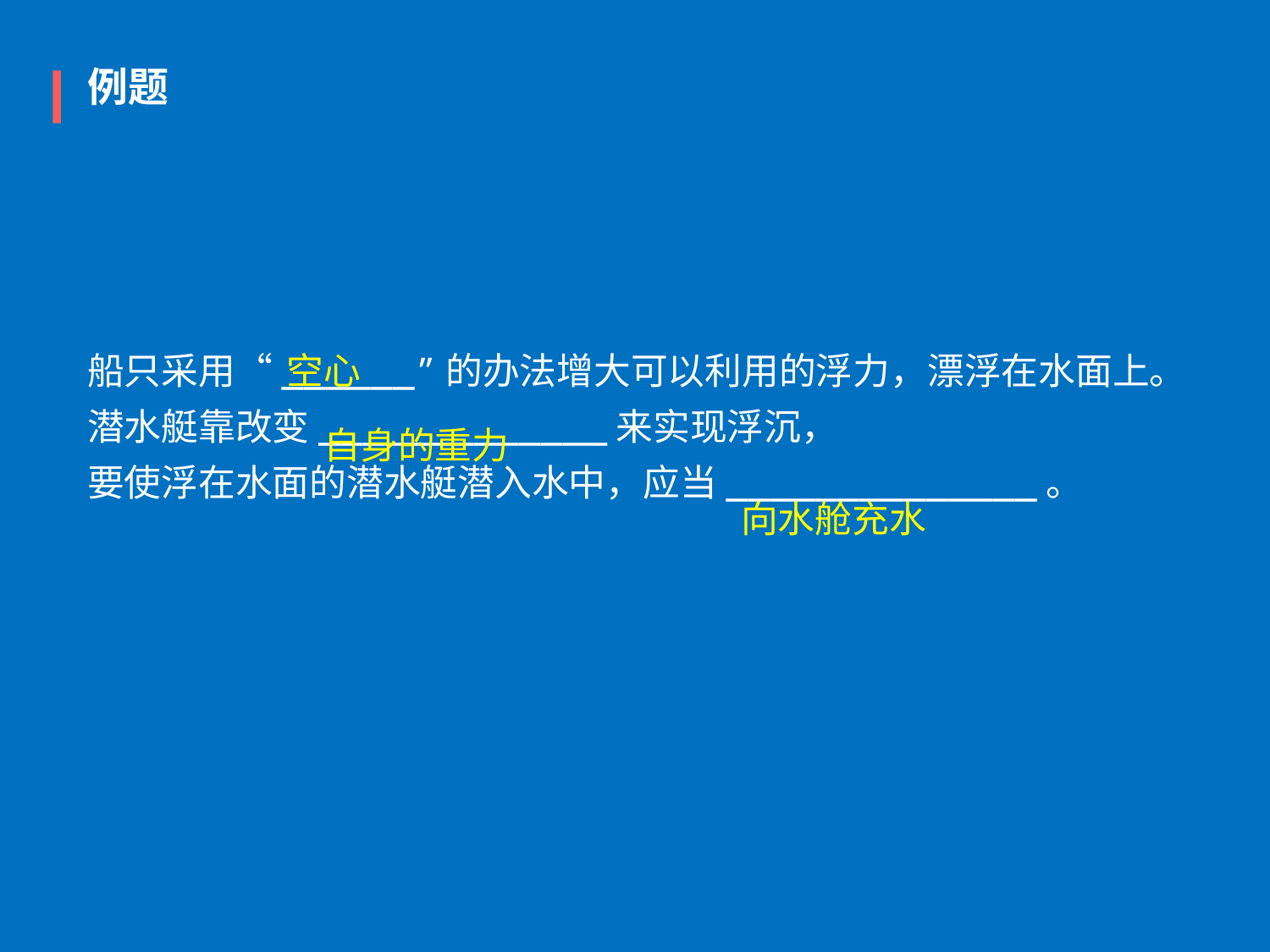

例题

船只采用“______”的办法增大可以利用的浮力，漂浮在水面上。
潜水艇靠改变_____________来实现浮沉，
要使浮在水面的潜水艇潜入水中，应当______________。
空心
自身的重力
向水舱充水